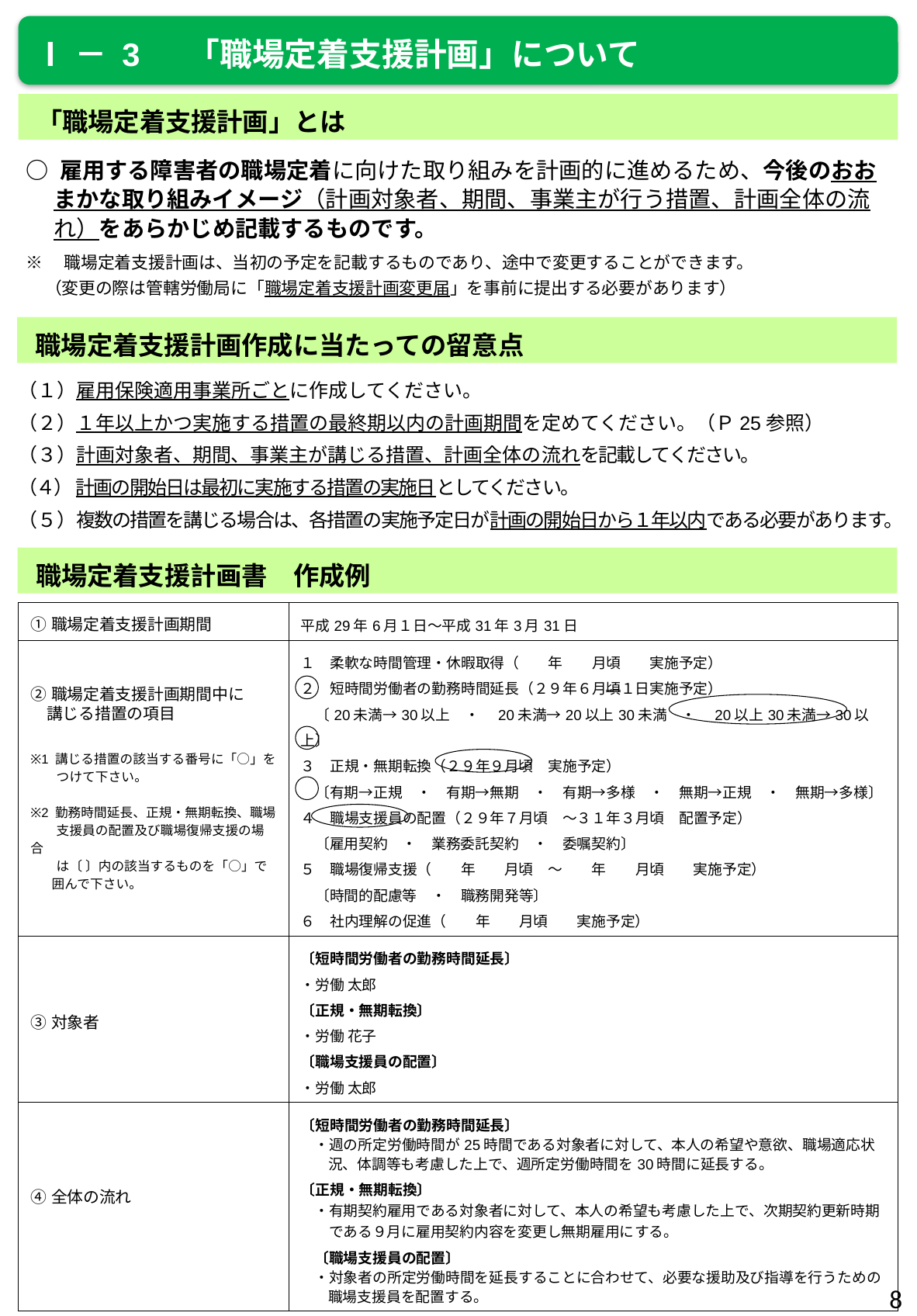

Ⅰ－ 3 　「職場定着支援計画」について

「職場定着支援計画」とは

○ 雇用する障害者の職場定着に向けた取り組みを計画的に進めるため、今後のおおまかな取り組みイメージ（計画対象者、期間、事業主が行う措置、計画全体の流れ）をあらかじめ記載するものです。

※　職場定着支援計画は、当初の予定を記載するものであり、途中で変更することができます。
    （変更の際は管轄労働局に「職場定着支援計画変更届」を事前に提出する必要があります）

職場定着支援計画作成に当たっての留意点
（１）雇用保険適用事業所ごとに作成してください。
（２）１年以上かつ実施する措置の最終期以内の計画期間を定めてください。（Ｐ25参照）
（３）計画対象者、期間、事業主が講じる措置、計画全体の流れを記載してください。
（４） 計画の開始日は最初に実施する措置の実施日としてください。
（５）複数の措置を講じる場合は、各措置の実施予定日が計画の開始日から１年以内である必要があります。
職場定着支援計画書　作成例
| ①職場定着支援計画期間 | 平成29年6月１日～平成31年3月31日 |
| --- | --- |
| ②職場定着支援計画期間中に 　講じる措置の項目 ※1 講じる措置の該当する番号に「○」を 　　つけて下さい。 ※2 勤務時間延長、正規・無期転換、職場 　　支援員の配置及び職場復帰支援の場合 　　は〔 〕内の該当するものを「○」で 囲んで下さい。 | １　柔軟な時間管理・休暇取得（　　年　　月頃　　実施予定） ２　短時間労働者の勤務時間延長（２９年６月頃１日実施予定） 　〔20未満→30以上　・　20未満→20以上30未満　・　20以上30未満→30以上〕 ３　正規・無期転換（２９年９月頃　実施予定） 　〔有期→正規　・　有期→無期　・　有期→多様　・　無期→正規　・　無期→多様〕 ４　職場支援員の配置（２９年７月頃　～３１年３月頃　配置予定） 　〔雇用契約　・　業務委託契約　・　委嘱契約〕 ５　職場復帰支援（　　年　　月頃　～　　年　　月頃　　実施予定） 　〔時間的配慮等　・　職務開発等〕 ６　社内理解の促進（　　年　　月頃　　実施予定） |
| ③対象者 | 〔短時間労働者の勤務時間延長〕 ・労働 太郎 〔正規・無期転換〕 ・労働 花子 〔職場支援員の配置〕 ・労働 太郎 |
| ④全体の流れ | 〔短時間労働者の勤務時間延長〕 ・週の所定労働時間が25時間である対象者に対して、本人の希望や意欲、職場適応状況、体調等も考慮した上で、週所定労働時間を30時間に延長する。 〔正規・無期転換〕 ・有期契約雇用である対象者に対して、本人の希望も考慮した上で、次期契約更新時期 　である９月に雇用契約内容を変更し無期雇用にする。 〔職場支援員の配置〕 ・対象者の所定労働時間を延長することに合わせて、必要な援助及び指導を行うための職場支援員を配置する。 |

8